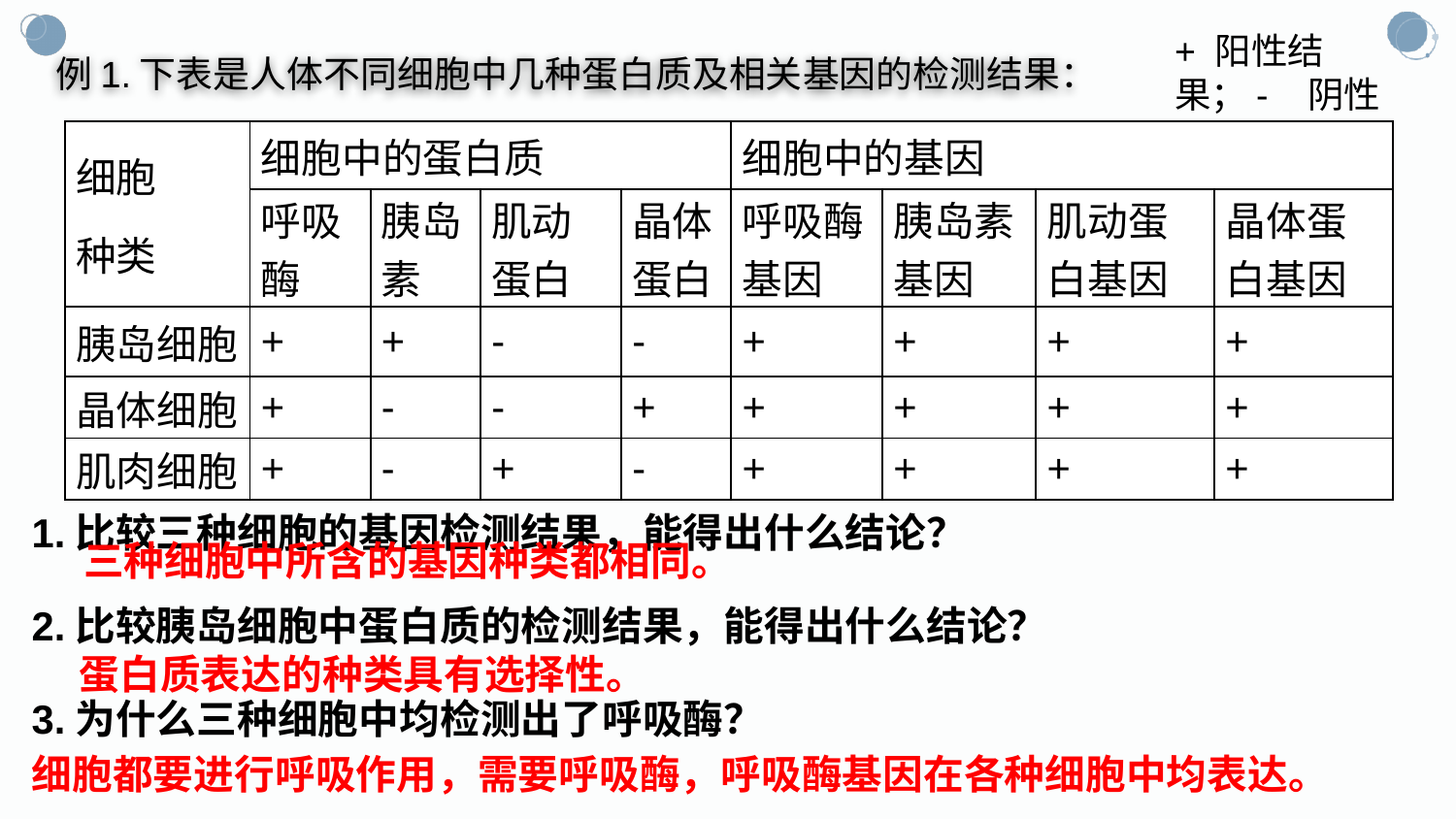

例1.下表是人体不同细胞中几种蛋白质及相关基因的检测结果：
+ 阳性结果；-   阴性结果
| 细胞 种类 | 细胞中的蛋白质 |  |  |  | 细胞中的基因 |  |  |  |
| --- | --- | --- | --- | --- | --- | --- | --- | --- |
|  | 呼吸酶 | 胰岛素 | 肌动蛋白 | 晶体蛋白 | 呼吸酶基因 | 胰岛素基因 | 肌动蛋白基因 | 晶体蛋白基因 |
| 胰岛细胞 | + | + | - | - | + | + | + | + |
| 晶体细胞 | + | - | - | + | + | + | + | + |
| 肌肉细胞 | + | - | + | - | + | + | + | + |
1.比较三种细胞的基因检测结果，能得出什么结论？
2.比较胰岛细胞中蛋白质的检测结果，能得出什么结论？
3.为什么三种细胞中均检测出了呼吸酶？
三种细胞中所含的基因种类都相同。
蛋白质表达的种类具有选择性。
细胞都要进行呼吸作用，需要呼吸酶，呼吸酶基因在各种细胞中均表达。